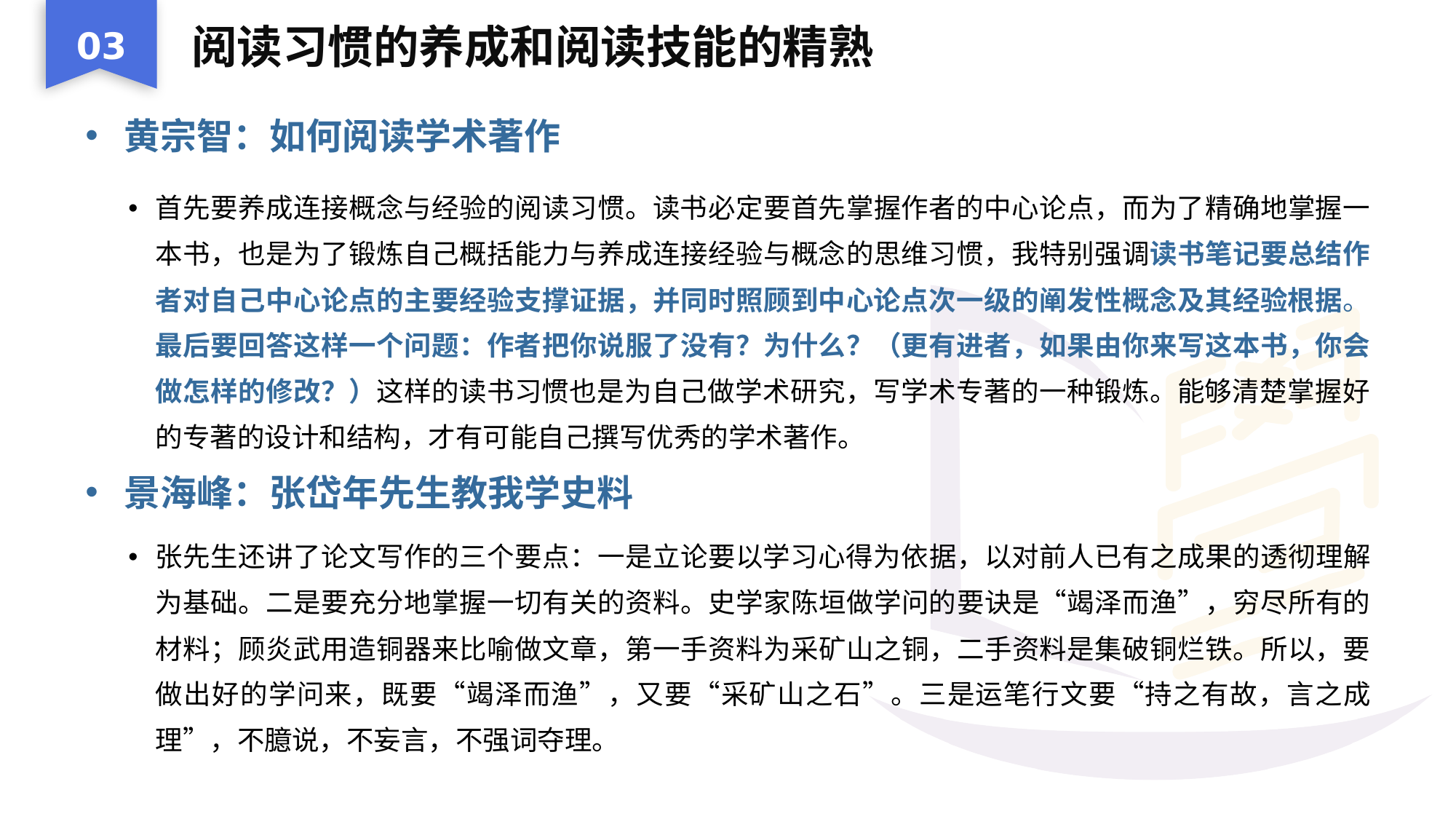

03
阅读习惯的养成和阅读技能的精熟
黄宗智：如何阅读学术著作
首先要养成连接概念与经验的阅读习惯。读书必定要首先掌握作者的中心论点，而为了精确地掌握一本书，也是为了锻炼自己概括能力与养成连接经验与概念的思维习惯，我特别强调读书笔记要总结作者对自己中心论点的主要经验支撑证据，并同时照顾到中心论点次一级的阐发性概念及其经验根据。最后要回答这样一个问题：作者把你说服了没有？为什么？（更有进者，如果由你来写这本书，你会做怎样的修改？）这样的读书习惯也是为自己做学术研究，写学术专著的一种锻炼。能够清楚掌握好的专著的设计和结构，才有可能自己撰写优秀的学术著作。
景海峰：张岱年先生教我学史料
张先生还讲了论文写作的三个要点：一是立论要以学习心得为依据，以对前人已有之成果的透彻理解为基础。二是要充分地掌握一切有关的资料。史学家陈垣做学问的要诀是“竭泽而渔”，穷尽所有的材料；顾炎武用造铜器来比喻做文章，第一手资料为采矿山之铜，二手资料是集破铜烂铁。所以，要做出好的学问来，既要“竭泽而渔”，又要“采矿山之石”。三是运笔行文要“持之有故，言之成理”，不臆说，不妄言，不强词夺理。